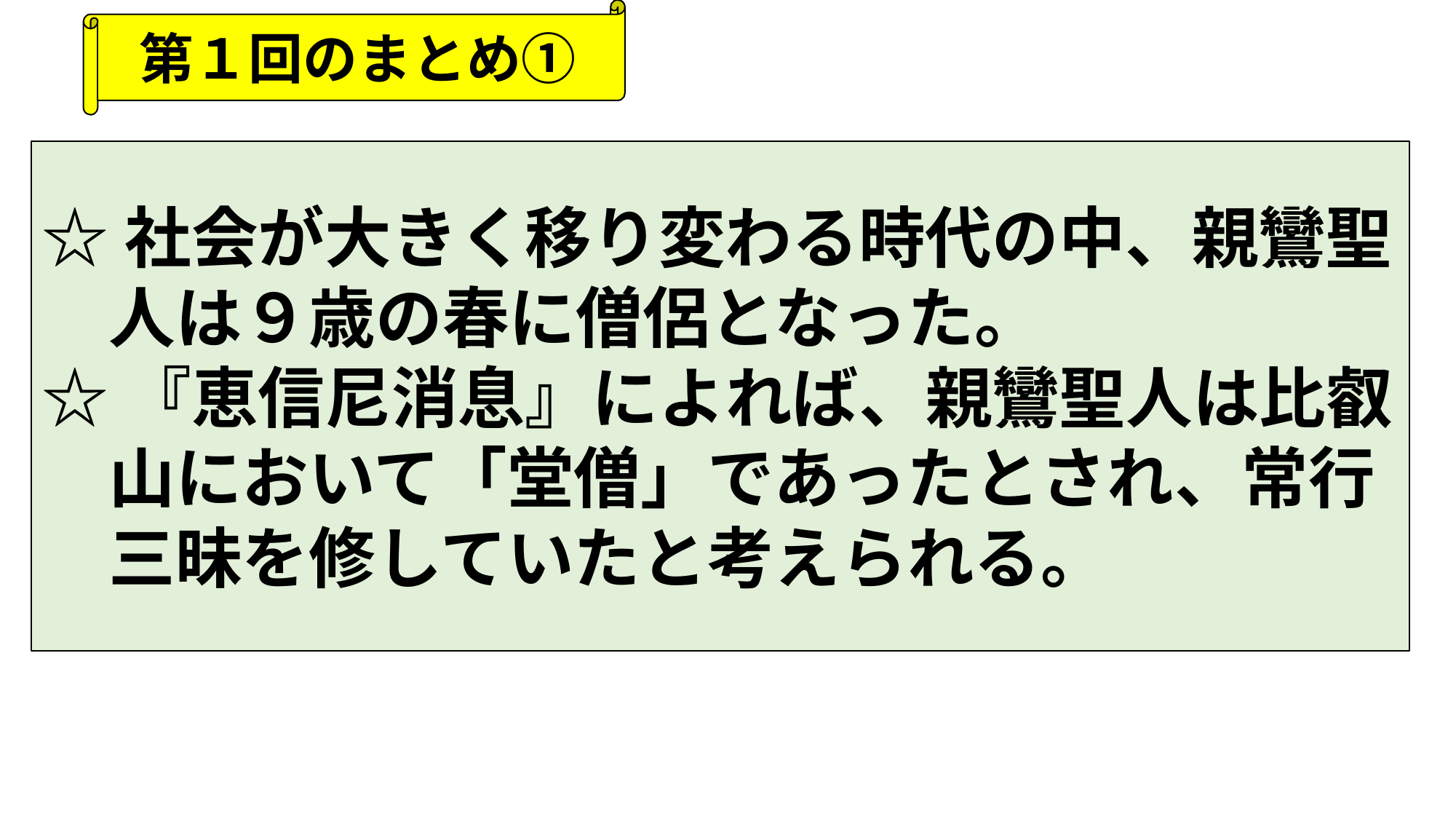

第１回のまとめ①
☆社会が大きく移り変わる時代の中、親鸞聖
　人は９歳の春に僧侶となった。
☆『恵信尼消息』によれば、親鸞聖人は比叡
　山において「堂僧」であったとされ、常行
　三昧を修していたと考えられる。